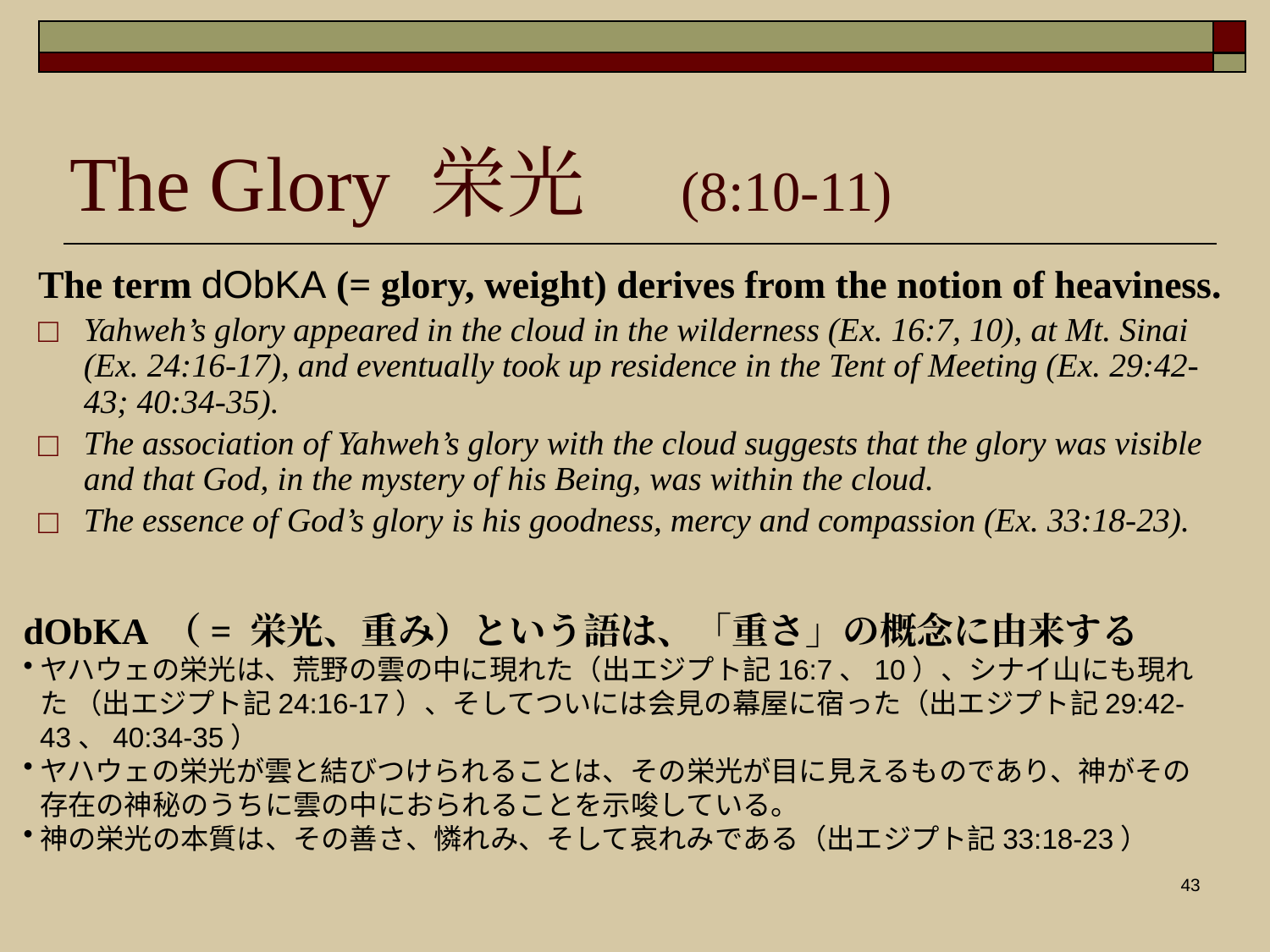

# The Glory 栄光　(8:10-11)
The term dObKA (= glory, weight) derives from the notion of heaviness.
Yahweh’s glory appeared in the cloud in the wilderness (Ex. 16:7, 10), at Mt. Sinai (Ex. 24:16-17), and eventually took up residence in the Tent of Meeting (Ex. 29:42-43; 40:34-35).
The association of Yahweh’s glory with the cloud suggests that the glory was visible and that God, in the mystery of his Being, was within the cloud.
The essence of God’s glory is his goodness, mercy and compassion (Ex. 33:18-23).
dObKA （= 栄光、重み）という語は、「重さ」の概念に由来する
ヤハウェの栄光は、荒野の雲の中に現れた（出エジプト記16:7、10）、シナイ山にも現れた （出エジプト記24:16-17）、そしてついには会見の幕屋に宿った（出エジプト記29:42-43、40:34-35）
ヤハウェの栄光が雲と結びつけられることは、その栄光が目に見えるものであり、神がその存在の神秘のうちに雲の中におられることを示唆している。
神の栄光の本質は、その善さ、憐れみ、そして哀れみである（出エジプト記33:18-23）
43